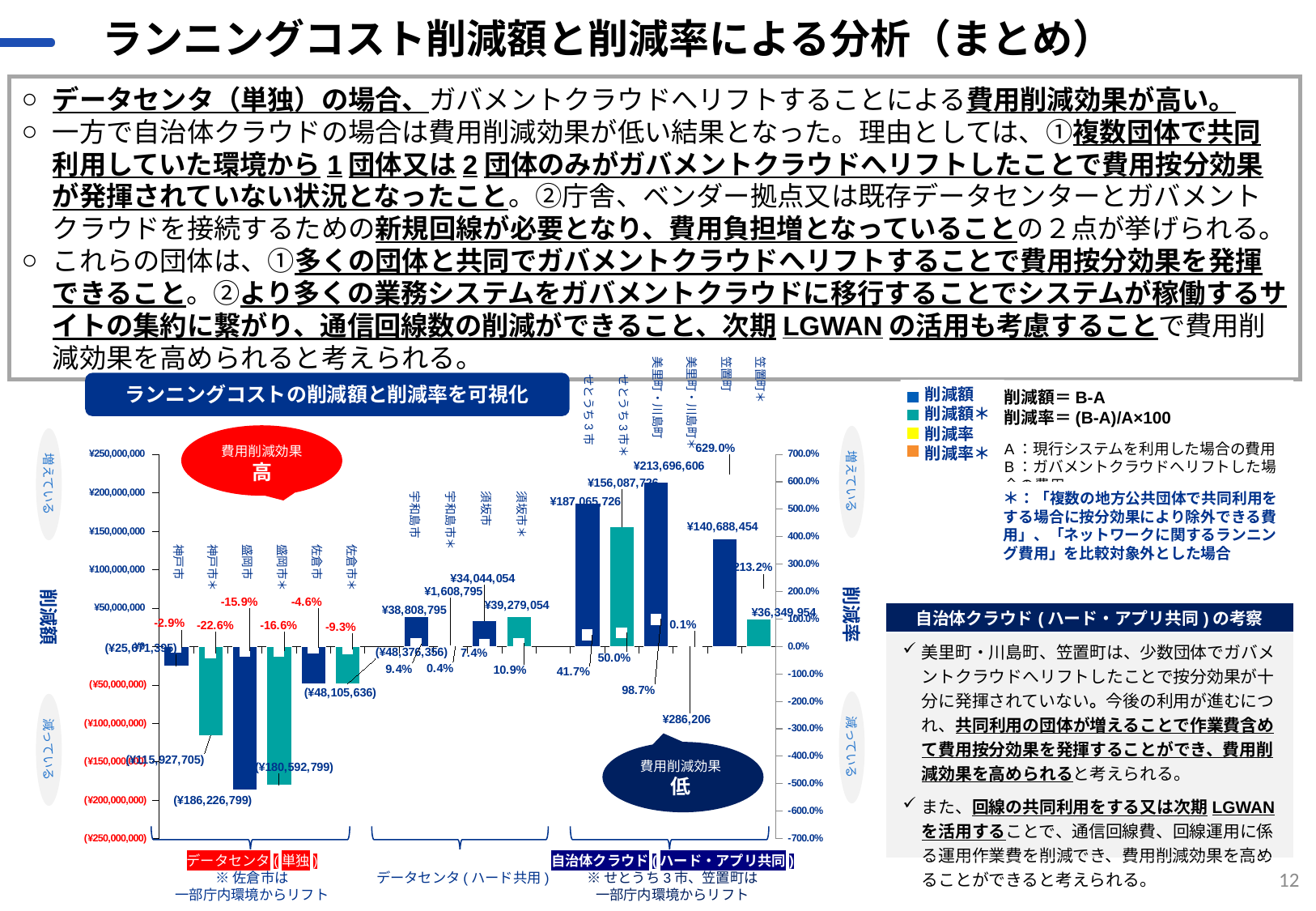

# ランニングコスト削減額と削減率による分析（まとめ）
データセンタ（単独）の場合、ガバメントクラウドへリフトすることによる費用削減効果が高い。
一方で自治体クラウドの場合は費用削減効果が低い結果となった。理由としては、①複数団体で共同利用していた環境から1団体又は2団体のみがガバメントクラウドへリフトしたことで費用按分効果が発揮されていない状況となったこと。②庁舎、ベンダー拠点又は既存データセンターとガバメントクラウドを接続するための新規回線が必要となり、費用負担増となっていることの２点が挙げられる。
これらの団体は、①多くの団体と共同でガバメントクラウドへリフトすることで費用按分効果を発揮できること。②より多くの業務システムをガバメントクラウドに移行することでシステムが稼働するサイトの集約に繋がり、通信回線数の削減ができること、次期LGWANの活用も考慮することで費用削減効果を高められると考えられる。
美里町・川島町
美里町・川島町＊
笠置町＊
笠置町
せとうち3市
せとうち3市＊
ランニングコストの削減額と削減率を可視化
の削減額と削減率を可視化

削減額
削減額＊
削減率
削減率＊
削減額

削減額＝B-A
削減率＝(B-A)/A×100

A：現行システムを利用した場合の費用
B：ガバメントクラウドへリフトした場合の費用

### Chart

| Category |  |  |
|---|---|---|
費用削減効果
高

増えている
増えている
＊：「複数の地方公共団体で共同利用をする場合に按分効果により除外できる費用」、「ネットワークに関するランニング費用」を比較対象外とした場合
宇和島市
宇和島市＊
須坂市
須坂市＊
神戸市
神戸市＊
盛岡市
盛岡市＊
佐倉市
佐倉市＊
削減率
削減額
| 自治体クラウド(ハード・アプリ共同)の考察 |
| --- |
| 美里町・川島町、笠置町は、少数団体でガバメントクラウドへリフトしたことで按分効果が十分に発揮されていない。今後の利用が進むにつれ、共同利用の団体が増えることで作業費含めて費用按分効果を発揮することができ、費用削減効果を高められると考えられる。 また、回線の共同利用をする又は次期LGWANを活用することで、通信回線費、回線運用に係る運用作業費を削減でき、費用削減効果を高めることができると考えられる。 |
減っている
減っている
費用削減効果
低

データセンタ(単独)
※佐倉市は
一部庁内環境からリフト
データセンタ(ハード共用)
自治体クラウド(ハード・アプリ共同)
※せとうち3市、笠置町は
一部庁内環境からリフト
12